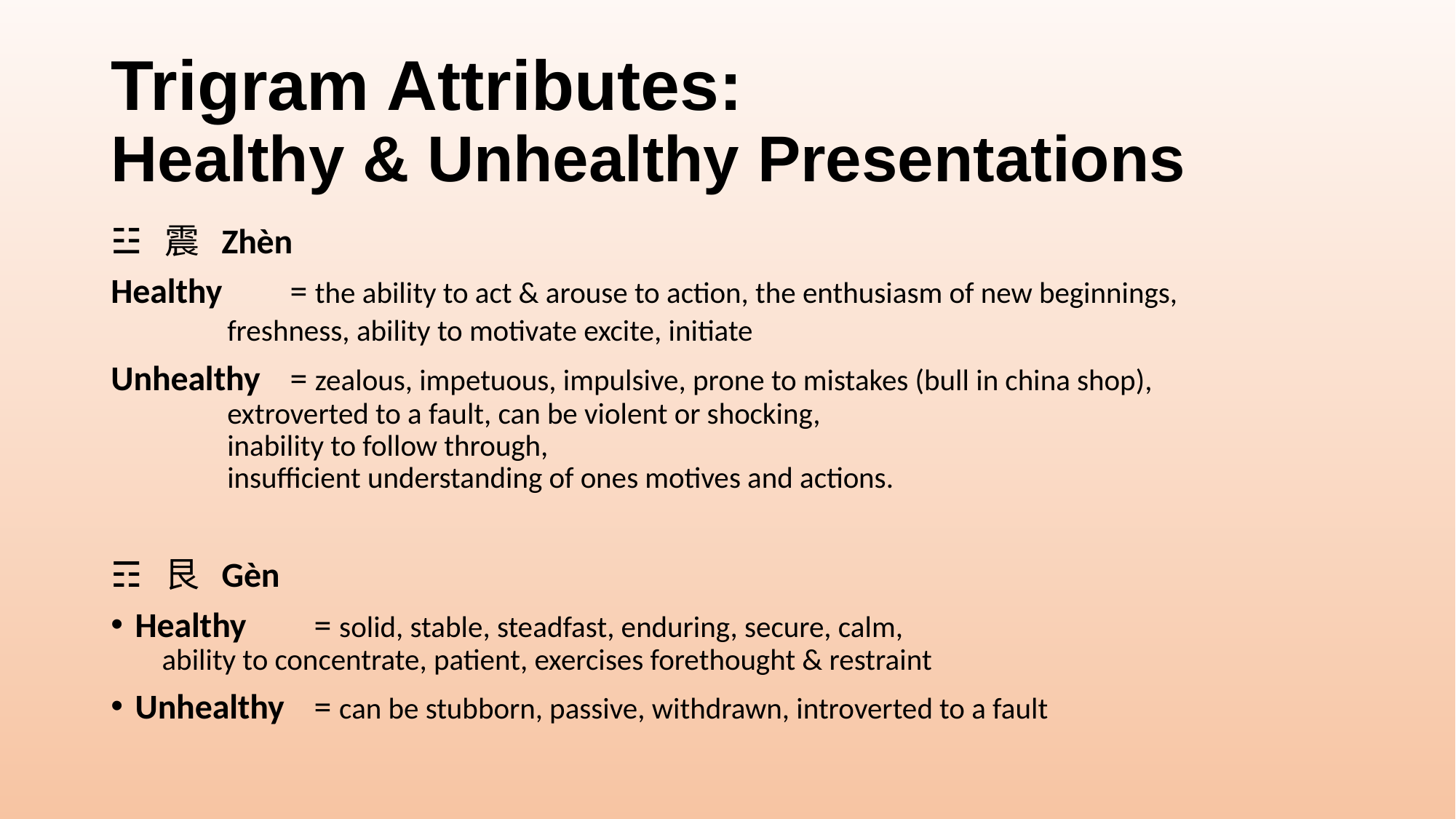

# Trigram Attributes: Healthy & Unhealthy Presentations
☳  震  Zhèn
Healthy	= the ability to act & arouse to action, the enthusiasm of new beginnings,
		    freshness, ability to motivate excite, initiate
Unhealthy	= zealous, impetuous, impulsive, prone to mistakes (bull in china shop),
		    extroverted to a fault, can be violent or shocking,
		    inability to follow through,
		    insufficient understanding of ones motives and actions.

☶  艮  Gèn
Healthy	= solid, stable, steadfast, enduring, secure, calm,
		    ability to concentrate, patient, exercises forethought & restraint
Unhealthy	= can be stubborn, passive, withdrawn, introverted to a fault